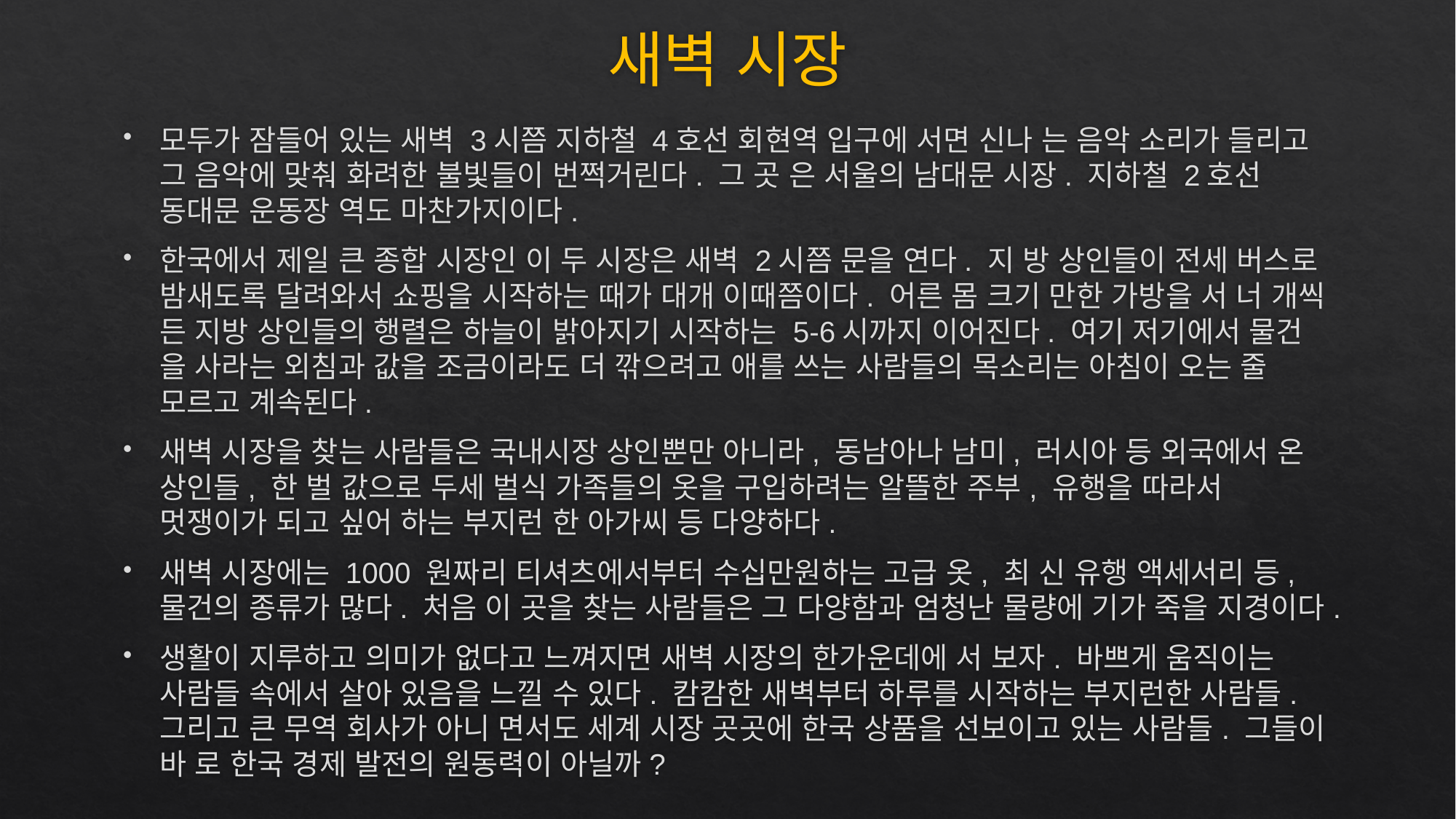

# 새벽 시장
모두가 잠들어 있는 새벽 3시쯤 지하철 4호선 회현역 입구에 서면 신나 는 음악 소리가 들리고 그 음악에 맞춰 화려한 불빛들이 번쩍거린다. 그 곳 은 서울의 남대문 시장. 지하철 2호선 동대문 운동장 역도 마찬가지이다.
한국에서 제일 큰 종합 시장인 이 두 시장은 새벽 2시쯤 문을 연다. 지 방 상인들이 전세 버스로 밤새도록 달려와서 쇼핑을 시작하는 때가 대개 이때쯤이다. 어른 몸 크기 만한 가방을 서 너 개씩 든 지방 상인들의 행렬은 하늘이 밝아지기 시작하는 5-6시까지 이어진다. 여기 저기에서 물건 을 사라는 외침과 값을 조금이라도 더 깎으려고 애를 쓰는 사람들의 목소리는 아침이 오는 줄 모르고 계속된다.
새벽 시장을 찾는 사람들은 국내시장 상인뿐만 아니라, 동남아나 남미, 러시아 등 외국에서 온 상인들, 한 벌 값으로 두세 벌식 가족들의 옷을 구입하려는 알뜰한 주부, 유행을 따라서 멋쟁이가 되고 싶어 하는 부지런 한 아가씨 등 다양하다.
새벽 시장에는 1000 원짜리 티셔츠에서부터 수십만원하는 고급 옷, 최 신 유행 액세서리 등, 물건의 종류가 많다. 처음 이 곳을 찾는 사람들은 그 다양함과 엄청난 물량에 기가 죽을 지경이다.
생활이 지루하고 의미가 없다고 느껴지면 새벽 시장의 한가운데에 서 보자. 바쁘게 움직이는 사람들 속에서 살아 있음을 느낄 수 있다. 캄캄한 새벽부터 하루를 시작하는 부지런한 사람들. 그리고 큰 무역 회사가 아니 면서도 세계 시장 곳곳에 한국 상품을 선보이고 있는 사람들. 그들이 바 로 한국 경제 발전의 원동력이 아닐까?